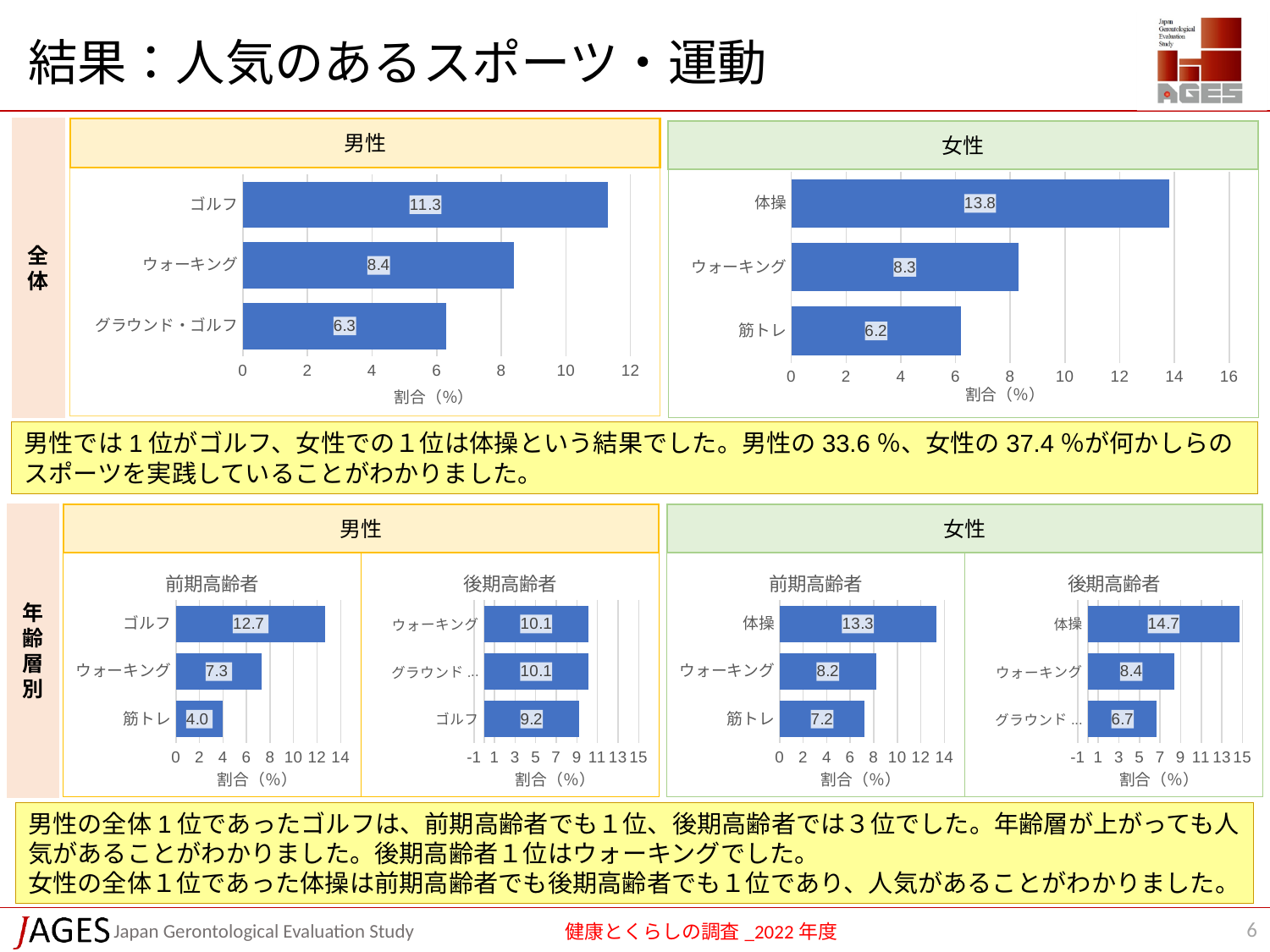

# 結果：人気のあるスポーツ・運動
全体
男性
女性

### Chart

| Category | 系列 1 |
|---|---|
| 筋トレ | 6.2 |
| ウォーキング | 8.3 |
| 体操 | 13.8 |

### Chart

| Category | 系列 1 |
|---|---|
| グラウンド・ゴルフ | 6.3 |
| ウォーキング | 8.4 |
| ゴルフ | 11.3 |
男性では1位がゴルフ、女性での１位は体操という結果でした。男性の33.6％、女性の37.4％が何かしらのスポーツを実践していることがわかりました。
男性
女性
年齢層別

### Chart: 前期高齢者

| Category | 系列 1 |
|---|---|
| 筋トレ | 4.0 |
| ウォーキング | 7.3 |
| ゴルフ | 12.7 |

### Chart: 後期高齢者

| Category | 系列 1 |
|---|---|
| ゴルフ | 9.2 |
| グラウンド・ゴルフ | 10.1 |
| ウォーキング | 10.1 |

### Chart: 前期高齢者

| Category | 系列 1 |
|---|---|
| 筋トレ | 7.2 |
| ウォーキング | 8.2 |
| 体操 | 13.3 |

### Chart: 後期高齢者

| Category | 系列 1 |
|---|---|
| グラウンド・ゴルフ | 6.7 |
| ウォーキング | 8.4 |
| 体操 | 14.7 |
男性の全体1位であったゴルフは、前期高齢者でも１位、後期高齢者では３位でした。年齢層が上がっても人気があることがわかりました。後期高齢者１位はウォーキングでした。
女性の全体１位であった体操は前期高齢者でも後期高齢者でも１位であり、人気があることがわかりました。
6